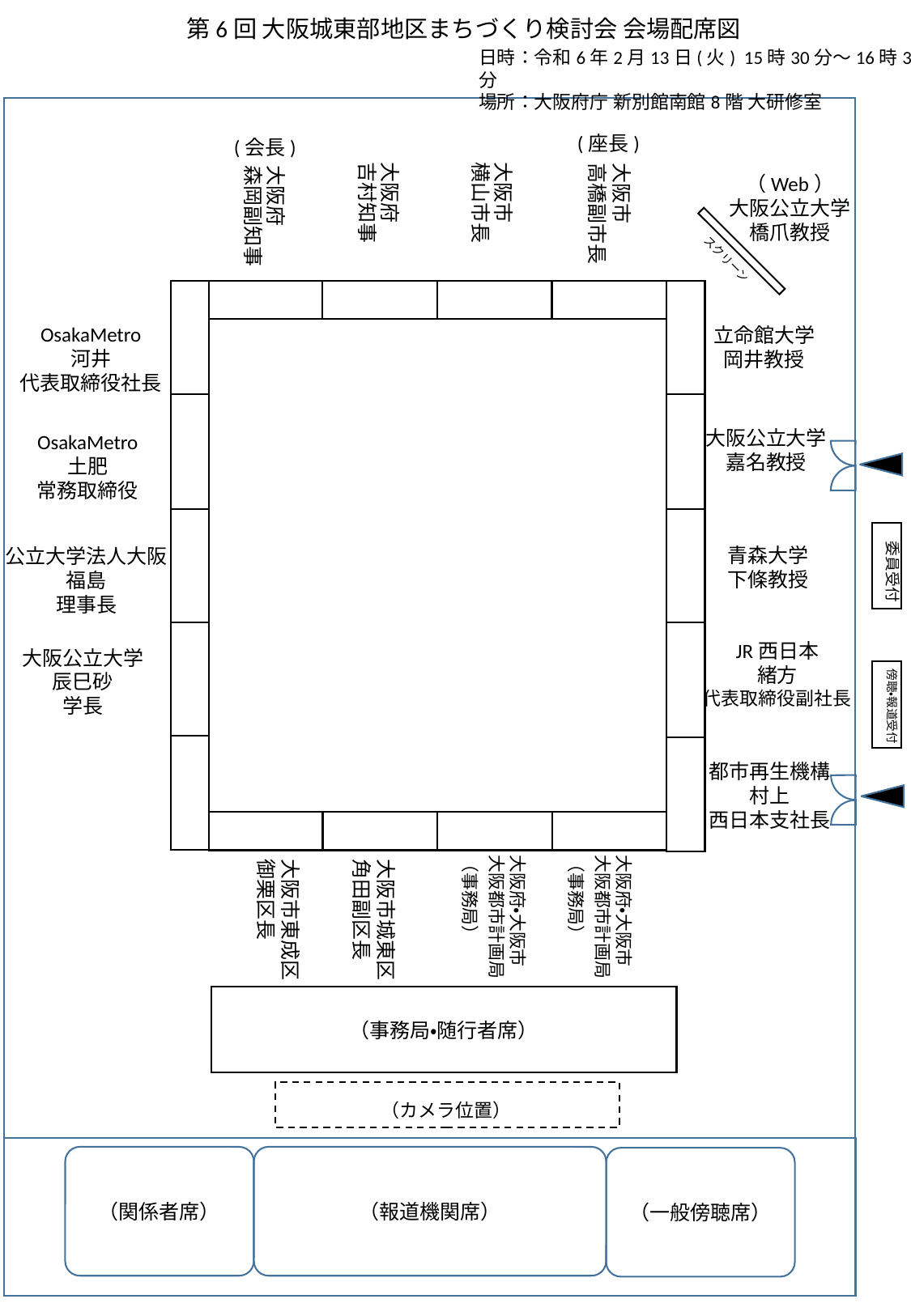

第6回 大阪城東部地区まちづくり検討会 会場配席図
日時：令和6年2月13日(火)  15時30分～16時30分
場所：大阪府庁 新別館南館8階 大研修室

(座長)
(会長)
横山市長
大阪市
吉村知事
大阪府
高橋副市長
大阪市
森岡副知事
大阪府
（Web）
大阪公立大学橋爪教授

スクリーン

OsakaMetro
河井
代表取締役社長
立命館大学
岡井教授

大阪公立大学嘉名教授
OsakaMetro
土肥
常務取締役

委員受付
青森大学
下條教授
公立大学法人大阪
福島
理事長

JR西日本
緒方
代表取締役副社長

大阪公立大学
辰巳砂
学長
傍聴・報道受付

都市再生機構
村上
西日本支社長

（事務局）
大阪府・大阪市
大阪都市計画局
（事務局）
大阪府・大阪市
大阪都市計画局
大阪市東成区
御栗区長

大阪市城東区
角田副区長

（事務局・随行者席）

（カメラ位置）

（関係者席）
（報道機関席）
（一般傍聴席）